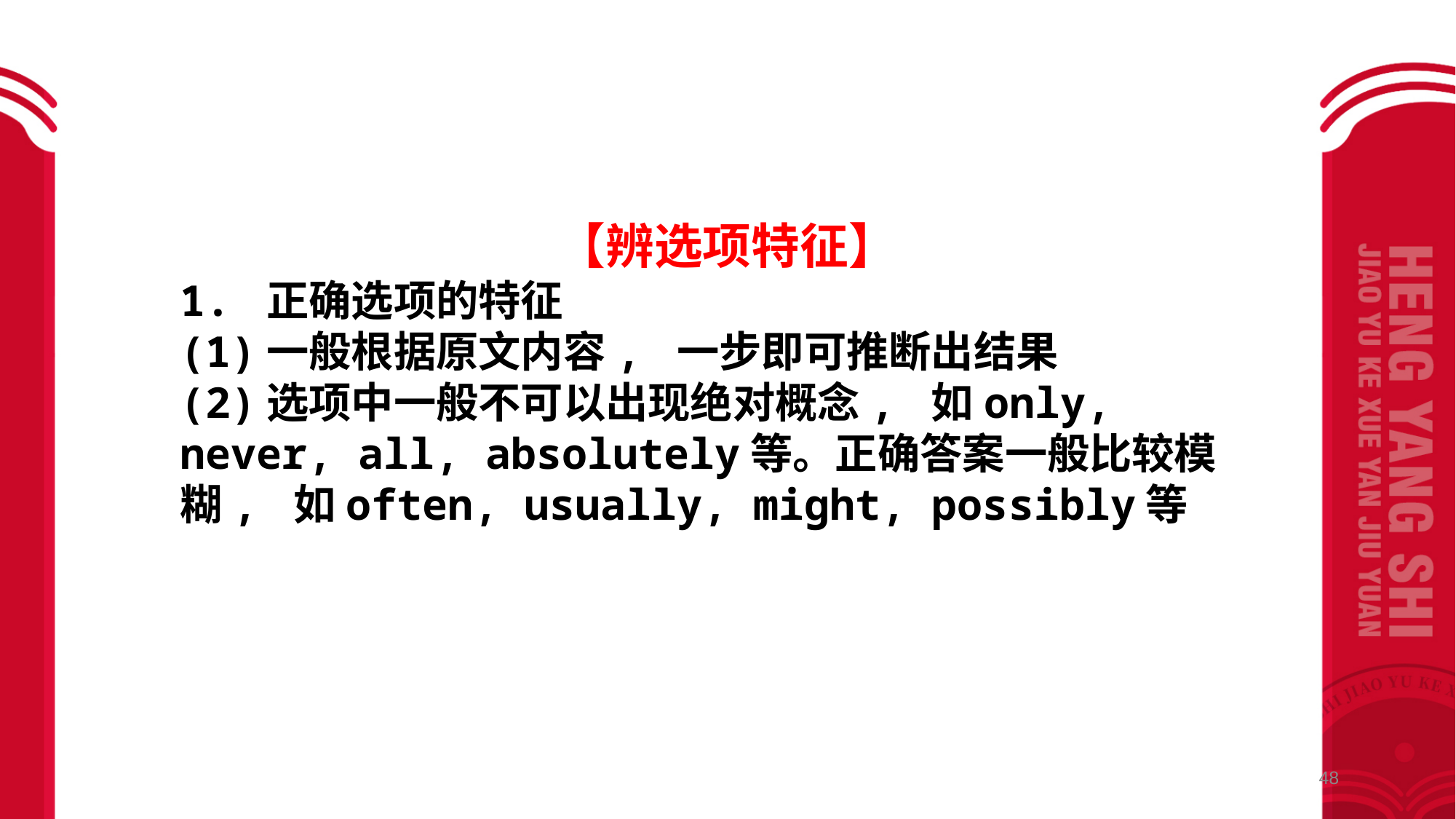

【辨选项特征】
1. 正确选项的特征
(1)一般根据原文内容, 一步即可推断出结果
(2)选项中一般不可以出现绝对概念, 如only, never, all, absolutely等。正确答案一般比较模糊, 如often, usually, might, possibly等
48